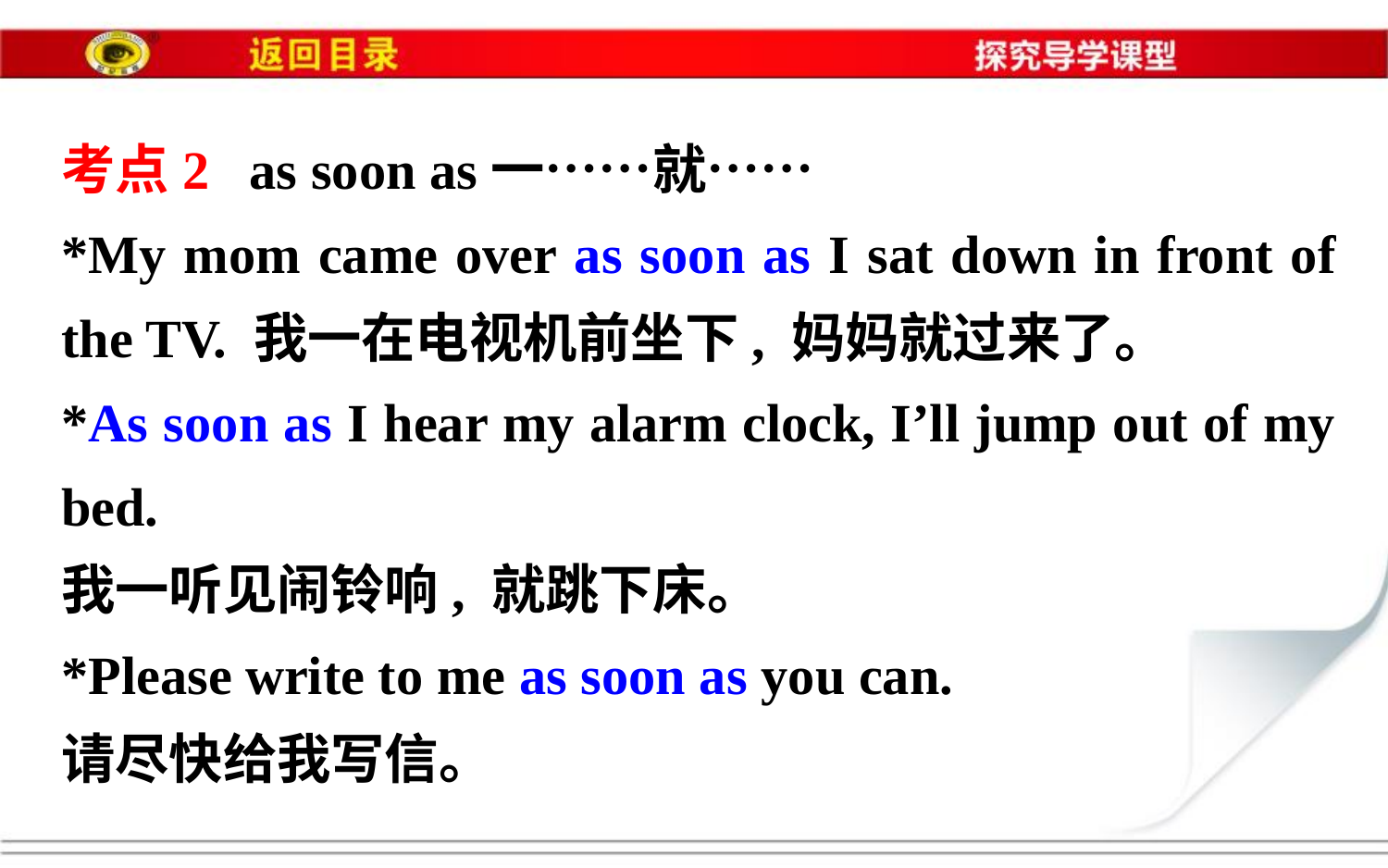

考点2   as soon as一……就……
*My mom came over as soon as I sat down in front of the TV. 我一在电视机前坐下, 妈妈就过来了。
*As soon as I hear my alarm clock, I’ll jump out of my bed.
我一听见闹铃响, 就跳下床。
*Please write to me as soon as you can.
请尽快给我写信。